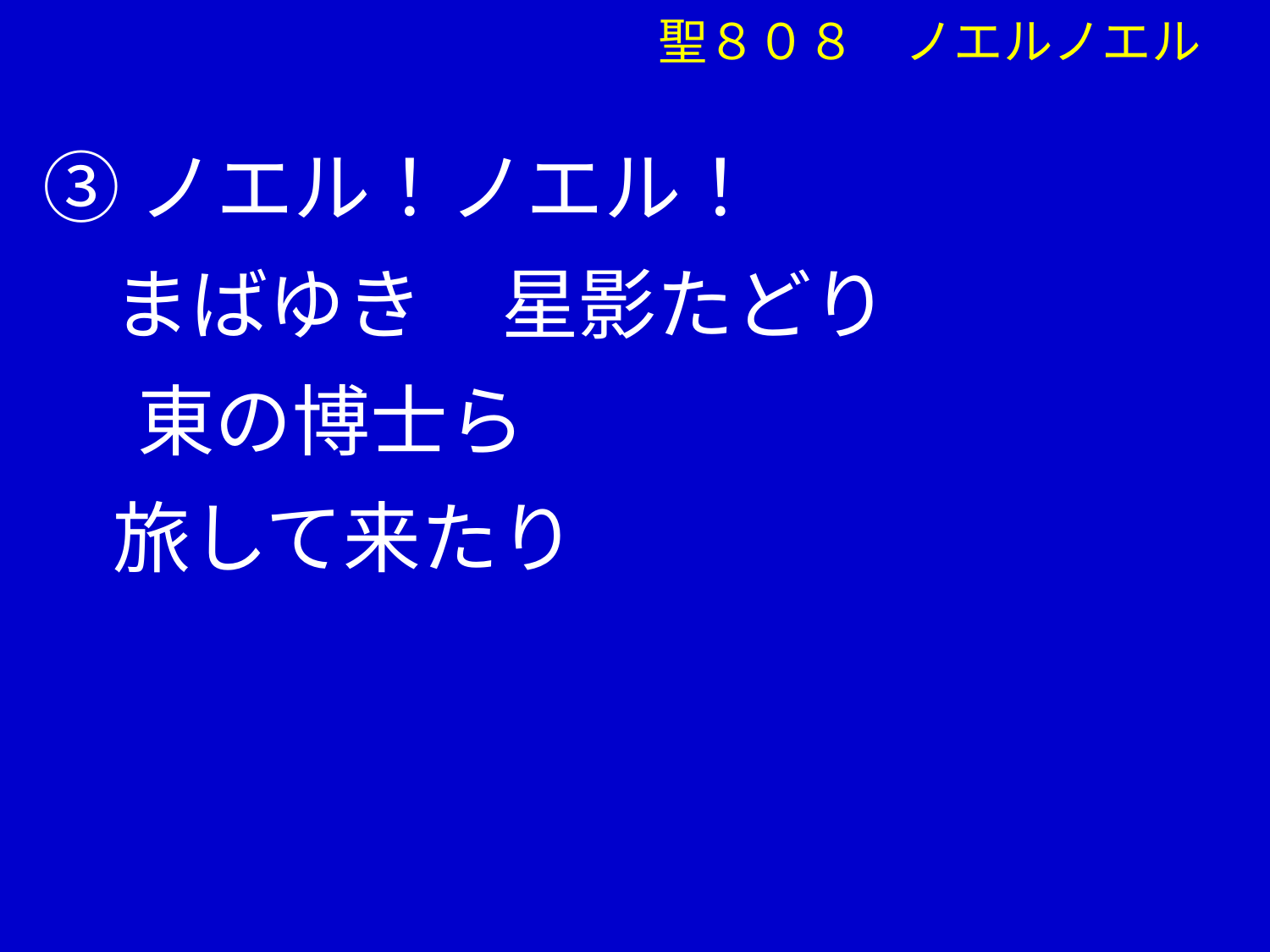

聖８０８　ノエルノエル
③ノエル！ノエル！
   まばゆき　星影たどり
　 東の博士ら
   旅して来たり